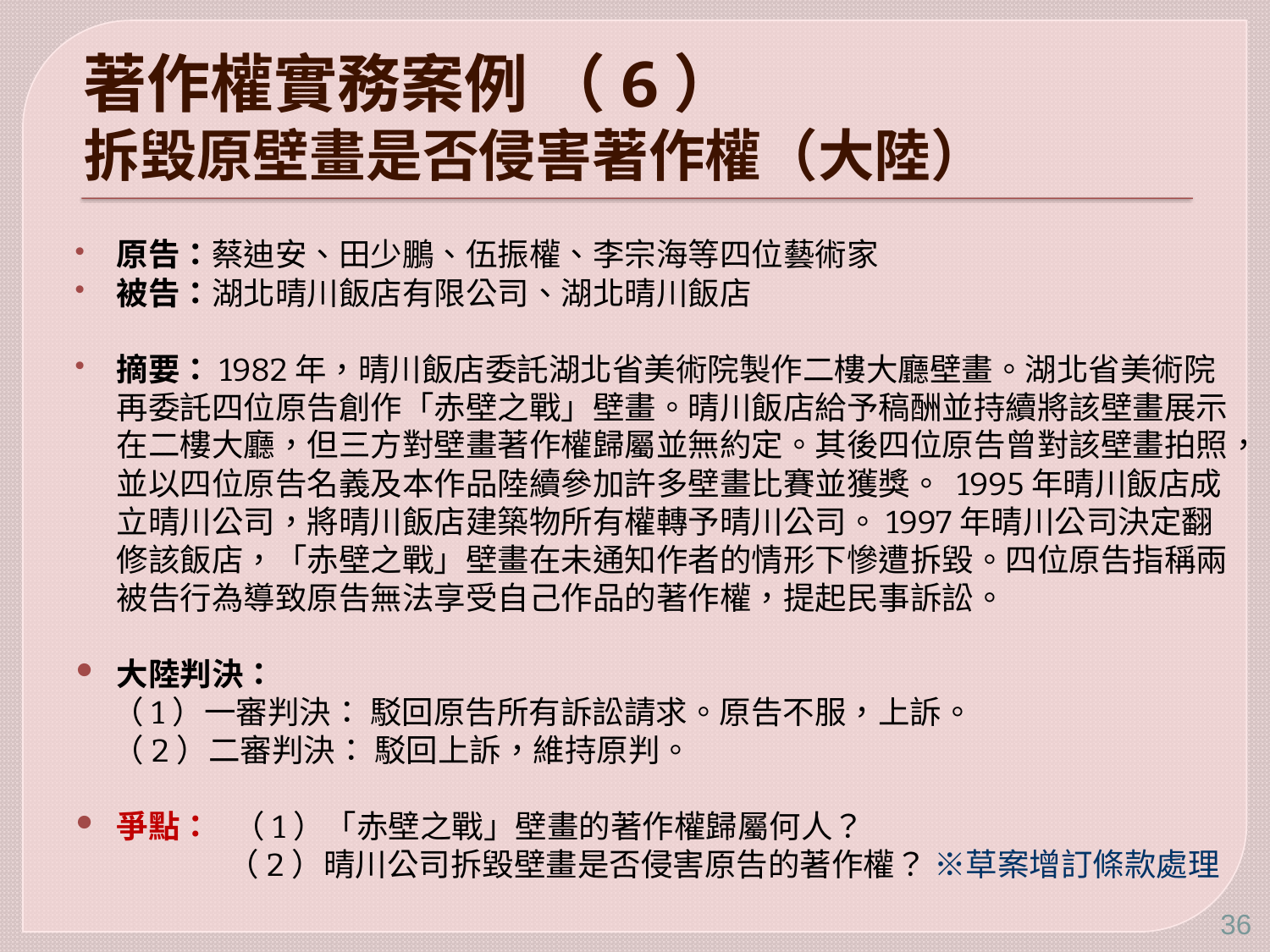

# 著作權實務案例 （6） 拆毀原壁畫是否侵害著作權（大陸）
原告：蔡迪安、田少鵬、伍振權、李宗海等四位藝術家
被告：湖北晴川飯店有限公司、湖北晴川飯店

摘要：1982年，晴川飯店委託湖北省美術院製作二樓大廳壁畫。湖北省美術院再委託四位原告創作「赤壁之戰」壁畫。晴川飯店給予稿酬並持續將該壁畫展示在二樓大廳，但三方對壁畫著作權歸屬並無約定。其後四位原告曾對該壁畫拍照，並以四位原告名義及本作品陸續參加許多壁畫比賽並獲獎。 1995年晴川飯店成立晴川公司，將晴川飯店建築物所有權轉予晴川公司。1997年晴川公司決定翻修該飯店，「赤壁之戰」壁畫在未通知作者的情形下慘遭拆毀。四位原告指稱兩被告行為導致原告無法享受自己作品的著作權，提起民事訴訟。

大陸判決：
    （1）一審判決： 駁回原告所有訴訟請求。原告不服，上訴。
    （2）二審判決： 駁回上訴，維持原判。

爭點：   （1）「赤壁之戰」壁畫的著作權歸屬何人？
                    （2）晴川公司拆毀壁畫是否侵害原告的著作權？ ※草案增訂條款處理
36